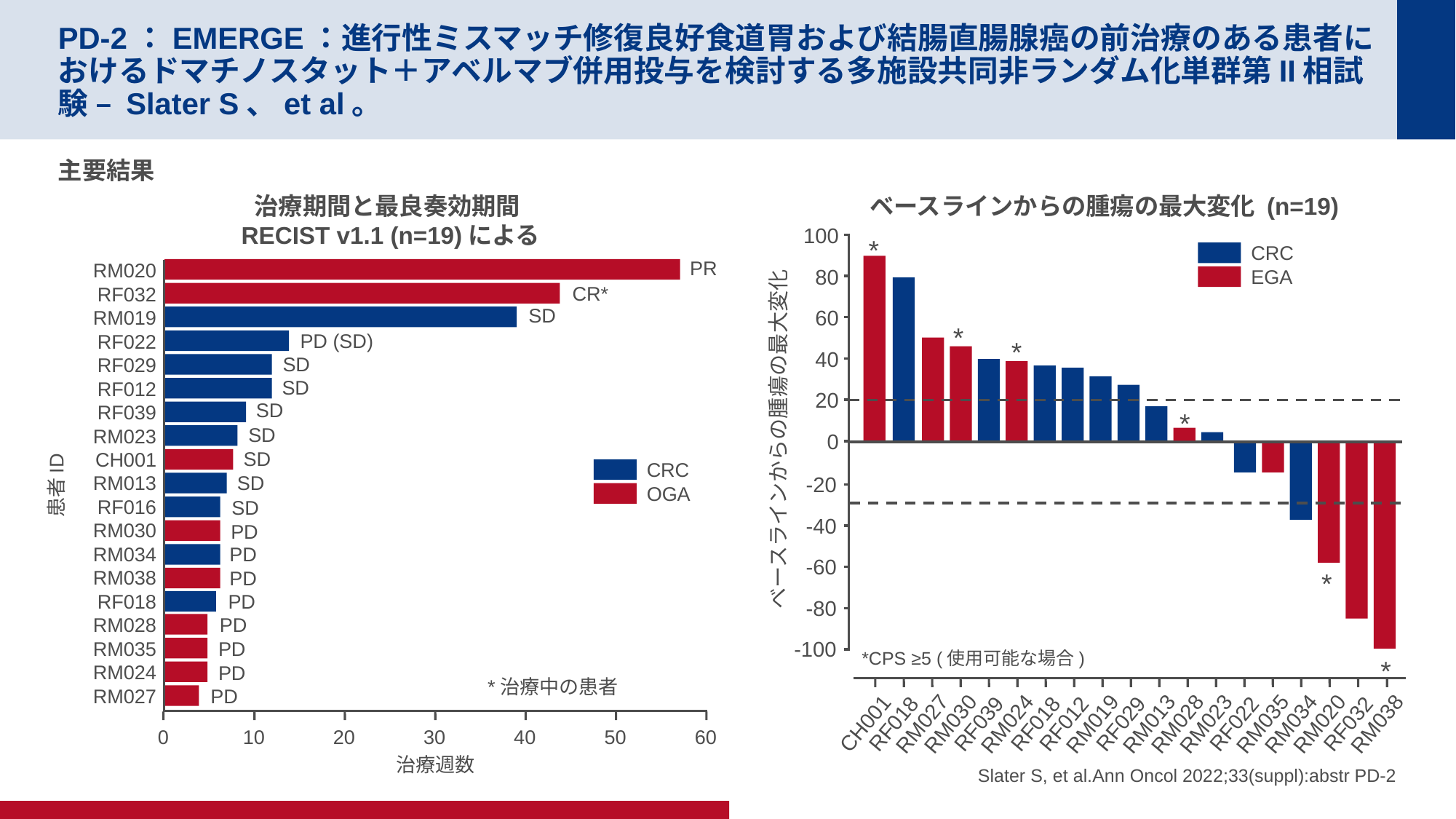

# PD-2：EMERGE：進行性ミスマッチ修復良好食道胃および結腸直腸腺癌の前治療のある患者におけるドマチノスタット＋アベルマブ併用投与を検討する多施設共同非ランダム化単群第II相試験 – Slater S、et al。
主要結果
治療期間と最良奏効期間
 RECIST v1.1 (n=19)による
ベースラインからの腫瘍の最大変化 (n=19)
100
80
60
40
20
ベースラインからの腫瘍の最大変化
0
-20
-40
-60
-80
-100
*
CRC

PR
RM020
RF032
RM019
RF022
RF029
RF012
RF039
RM023
CH001
RM013
RF016
RM030
RM034
RM038
RF018
RM028
RM035
RM024
RM027

EGA

CR*

SD

*
PD (SD)
*

SD

SD

SD
*

SD

SD

CRC

OGA

SD
患者ID

SD

PD

PD

PD
*

PD

PD

PD

*CPS ≥5 (使用可能な場合)
*
PD

*治療中の患者
PD

CH001
RF018
RM027
RM030
RF039
RM024
RF018
RF012
RM019
RF029
RM013
RM028
RM023
RF022
RM035
RM034
RM020
RF032
RM038

0
10
20
30
40
50
60
Slater S, et al.Ann Oncol 2022;33(suppl):abstr PD-2
治療週数